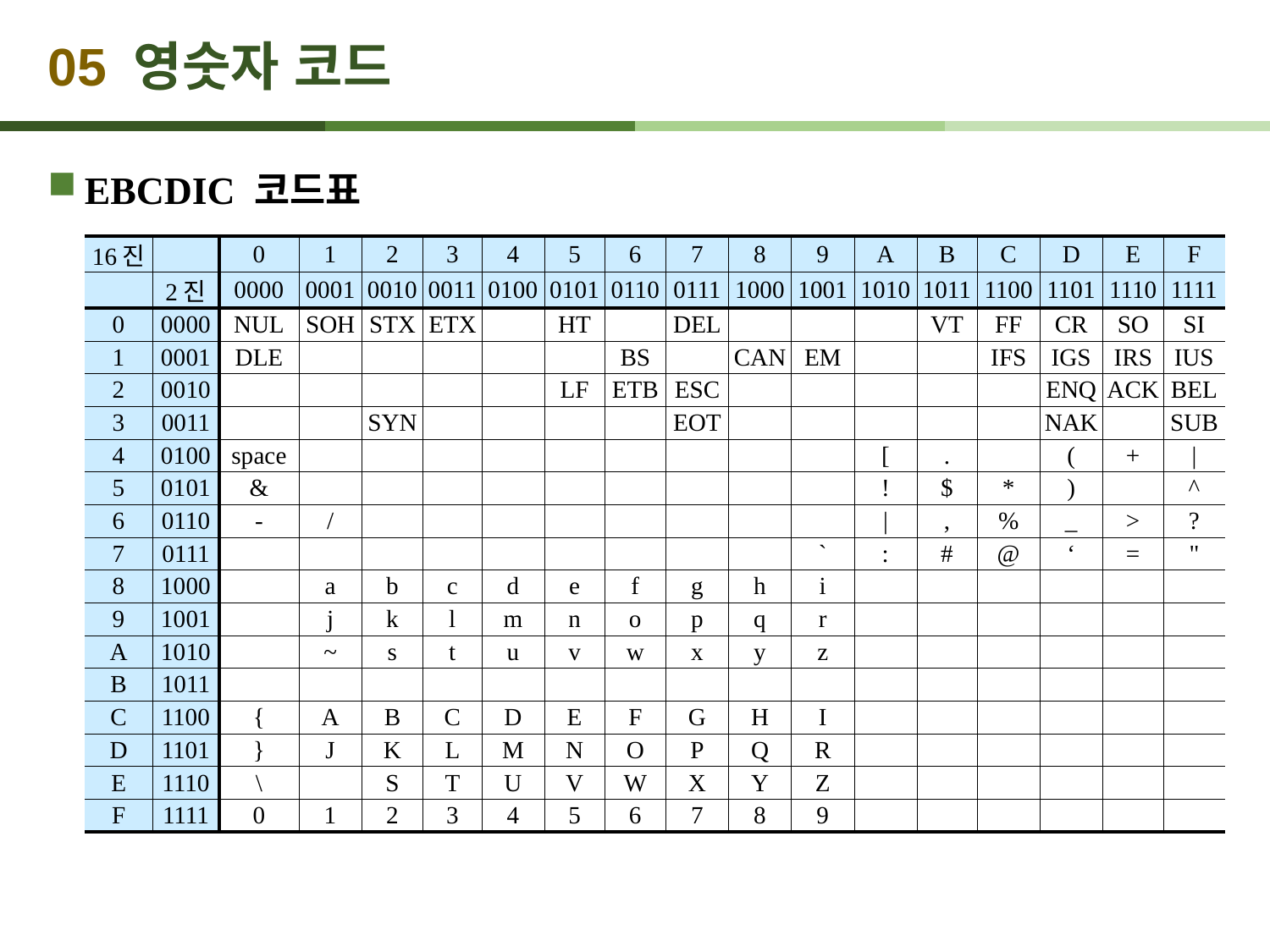

# 05 영숫자 코드
EBCDIC 코드표

| 16진 |  | 0 | 1 | 2 | 3 | 4 | 5 | 6 | 7 | 8 | 9 | A | B | C | D | E | F |
| --- | --- | --- | --- | --- | --- | --- | --- | --- | --- | --- | --- | --- | --- | --- | --- | --- | --- |
|  | 2진 | 0000 | 0001 | 0010 | 0011 | 0100 | 0101 | 0110 | 0111 | 1000 | 1001 | 1010 | 1011 | 1100 | 1101 | 1110 | 1111 |
| 0 | 0000 | NUL | SOH | STX | ETX |  | HT |  | DEL |  |  |  | VT | FF | CR | SO | SI |
| 1 | 0001 | DLE |  |  |  |  |  | BS |  | CAN | EM |  |  | IFS | IGS | IRS | IUS |
| 2 | 0010 |  |  |  |  |  | LF | ETB | ESC |  |  |  |  |  | ENQ | ACK | BEL |
| 3 | 0011 |  |  | SYN |  |  |  |  | EOT |  |  |  |  |  | NAK |  | SUB |
| 4 | 0100 | space |  |  |  |  |  |  |  |  |  | [ | . |  | ( | + | | |
| 5 | 0101 | & |  |  |  |  |  |  |  |  |  | ! | $ | \* | ) |  | ^ |
| 6 | 0110 | - | / |  |  |  |  |  |  |  |  | | | , | % | \_ | > | ? |
| 7 | 0111 |  |  |  |  |  |  |  |  |  | ` | : | # | @ | ‘ | = | " |
| 8 | 1000 |  | a | b | c | d | e | f | g | h | i |  |  |  |  |  |  |
| 9 | 1001 |  | j | k | l | m | n | o | p | q | r |  |  |  |  |  |  |
| A | 1010 |  | ~ | s | t | u | v | w | x | y | z |  |  |  |  |  |  |
| B | 1011 |  |  |  |  |  |  |  |  |  |  |  |  |  |  |  |  |
| C | 1100 | { | A | B | C | D | E | F | G | H | I |  |  |  |  |  |  |
| D | 1101 | } | J | K | L | M | N | O | P | Q | R |  |  |  |  |  |  |
| E | 1110 | \ |  | S | T | U | V | W | X | Y | Z |  |  |  |  |  |  |
| F | 1111 | 0 | 1 | 2 | 3 | 4 | 5 | 6 | 7 | 8 | 9 |  |  |  |  |  |  |